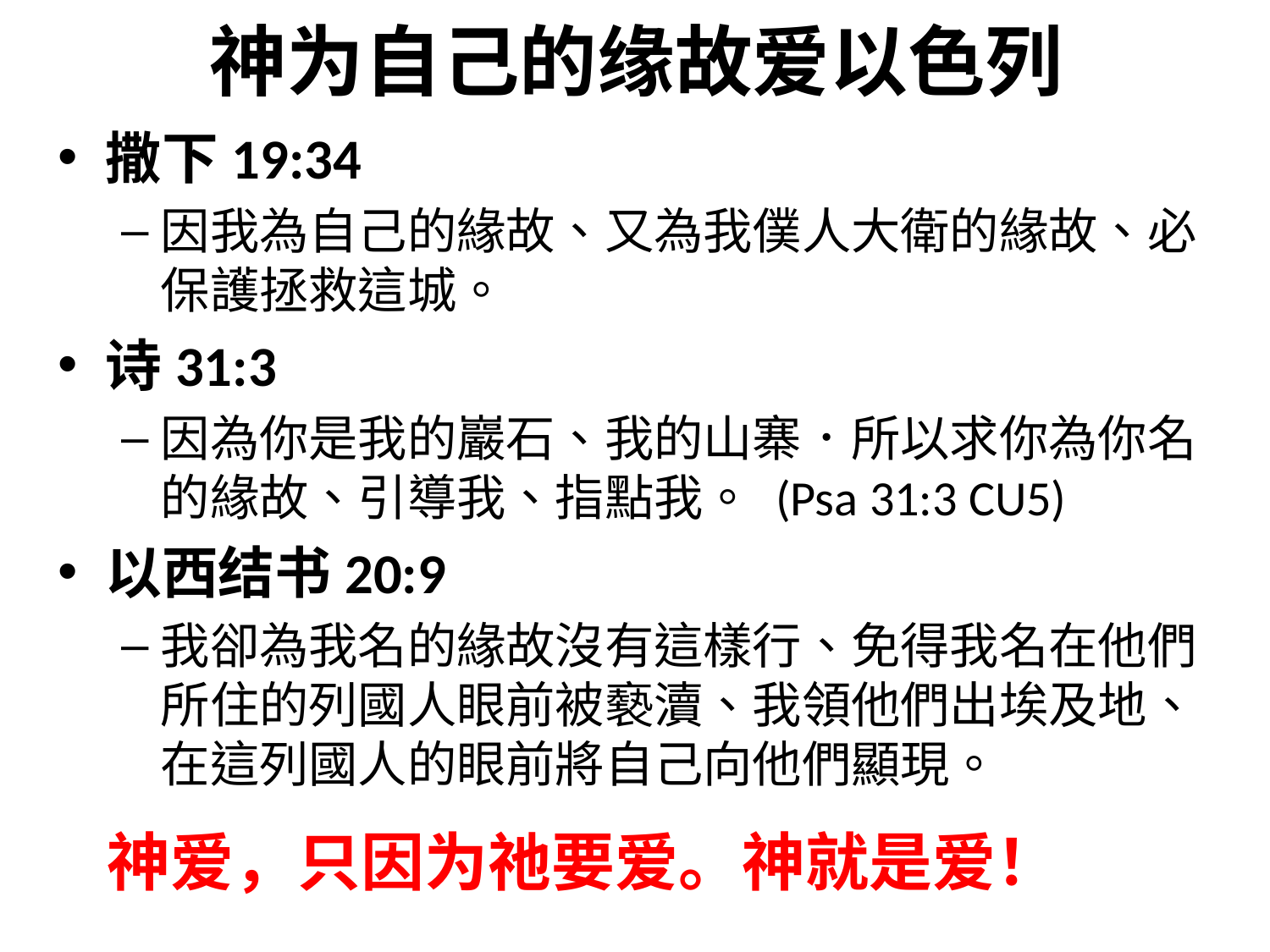

# 神为自己的缘故爱以色列
撒下19:34
因我為自己的緣故、又為我僕人大衛的緣故、必保護拯救這城。
诗31:3
因為你是我的巖石、我的山寨．所以求你為你名的緣故、引導我、指點我。 (Psa 31:3 CU5)
以西结书20:9
我卻為我名的緣故沒有這樣行、免得我名在他們所住的列國人眼前被褻瀆、我領他們出埃及地、在這列國人的眼前將自己向他們顯現。
神爱，只因为祂要爱。神就是爱！